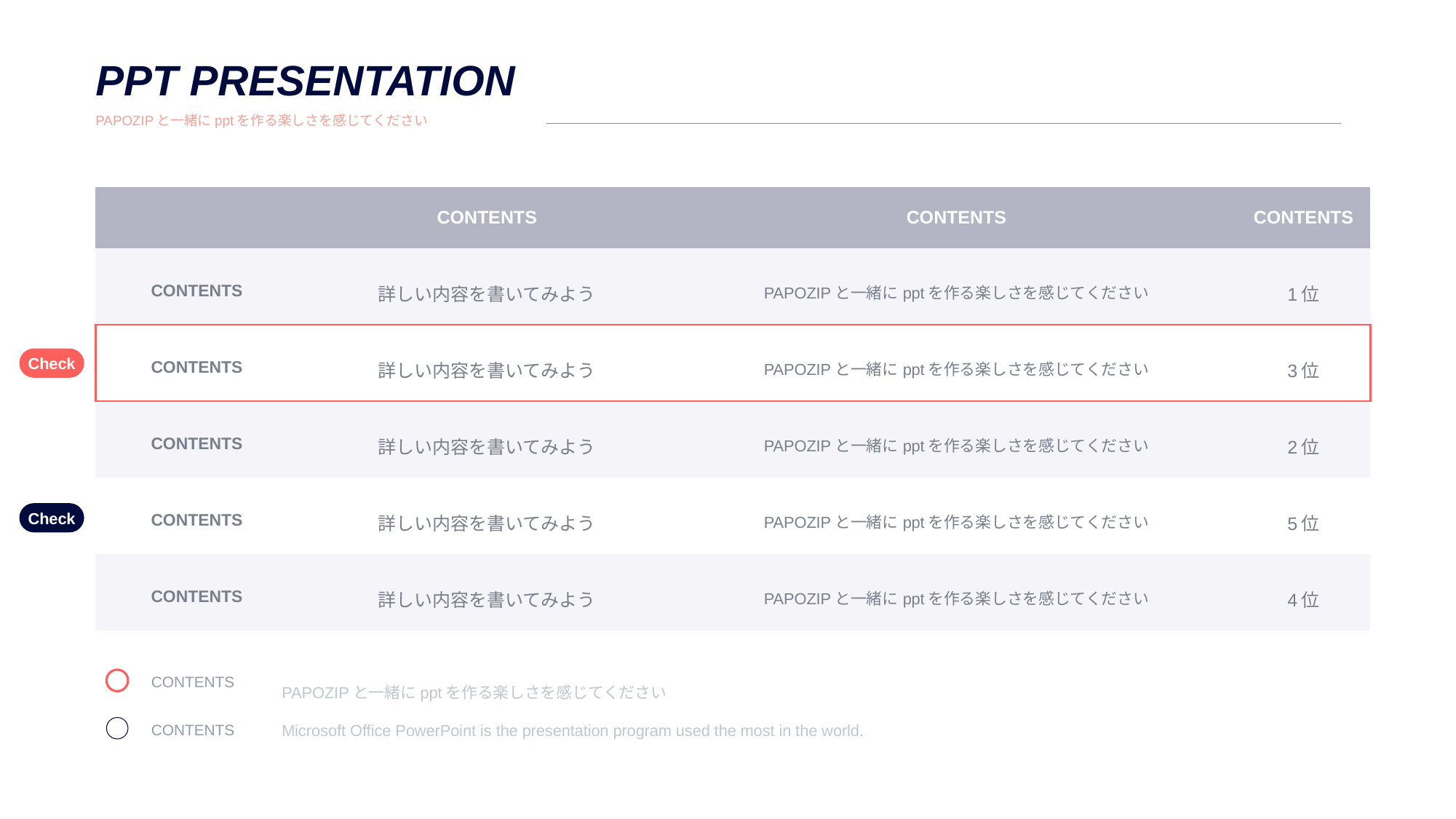

PPT PRESENTATION
PAPOZIPと一緒にpptを作る楽しさを感じてください
|  | CONTENTS | CONTENTS | CONTENTS |
| --- | --- | --- | --- |
| CONTENTS | 詳しい内容を書いてみよう | PAPOZIPと一緒にpptを作る楽しさを感じてください | 1位 |
| CONTENTS | 詳しい内容を書いてみよう | PAPOZIPと一緒にpptを作る楽しさを感じてください | 3位 |
| CONTENTS | 詳しい内容を書いてみよう | PAPOZIPと一緒にpptを作る楽しさを感じてください | 2位 |
| CONTENTS | 詳しい内容を書いてみよう | PAPOZIPと一緒にpptを作る楽しさを感じてください | 5位 |
| CONTENTS | 詳しい内容を書いてみよう | PAPOZIPと一緒にpptを作る楽しさを感じてください | 4位 |
Check
Check
PAPOZIPと一緒にpptを作る楽しさを感じてください
Microsoft Office PowerPoint is the presentation program used the most in the world.
CONTENTS

CONTENTS